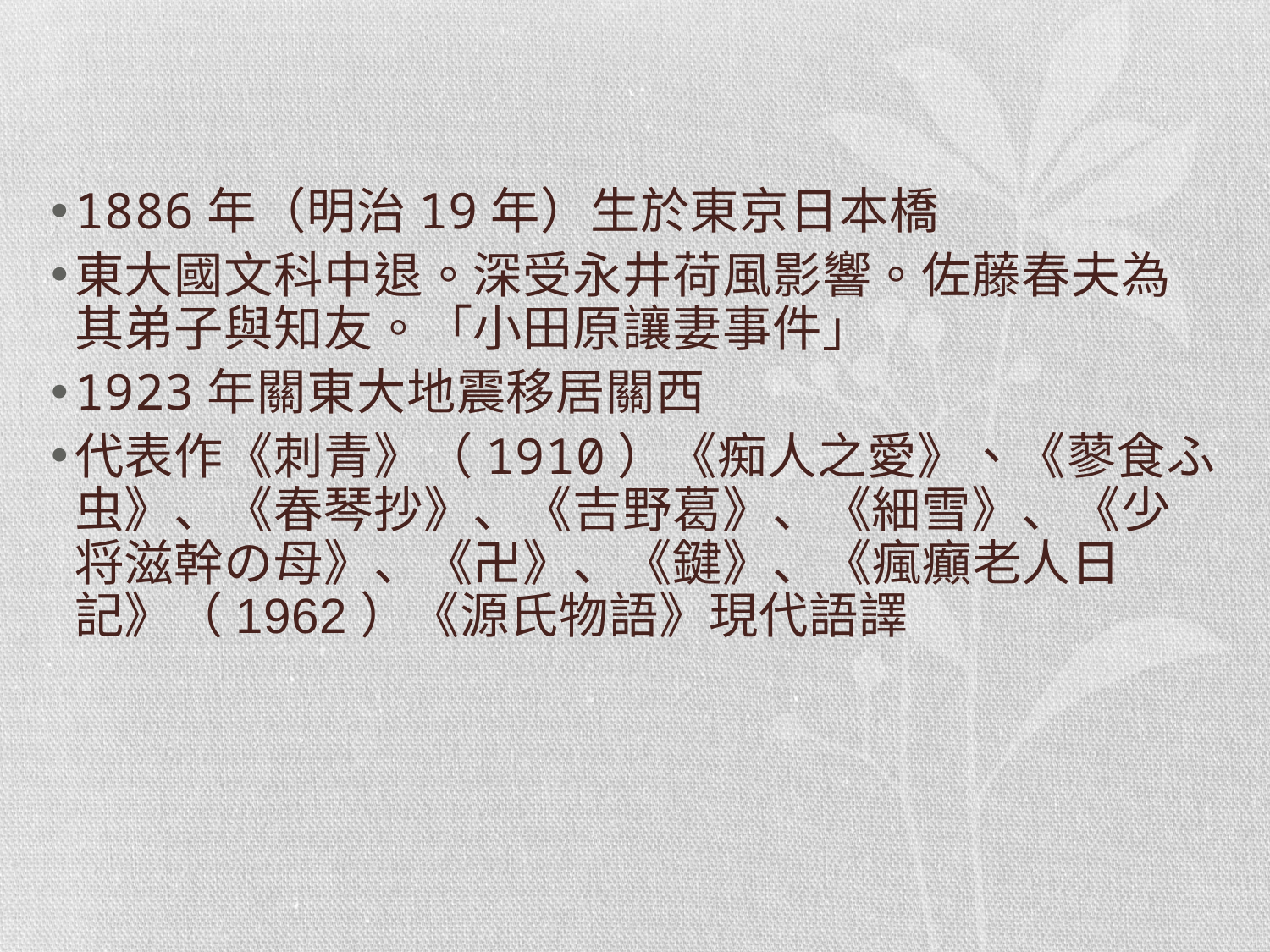

#
1886年（明治19年）生於東京日本橋
東大國文科中退。深受永井荷風影響。佐藤春夫為其弟子與知友。「小田原讓妻事件」
1923年關東大地震移居關西
代表作《刺青》（1910）《痴人之愛》、《蓼食ふ虫》、《春琴抄》、《吉野葛》、《細雪》、《少将滋幹の母》、《卍》、《鍵》、《瘋癲老人日記》（1962）《源氏物語》現代語譯